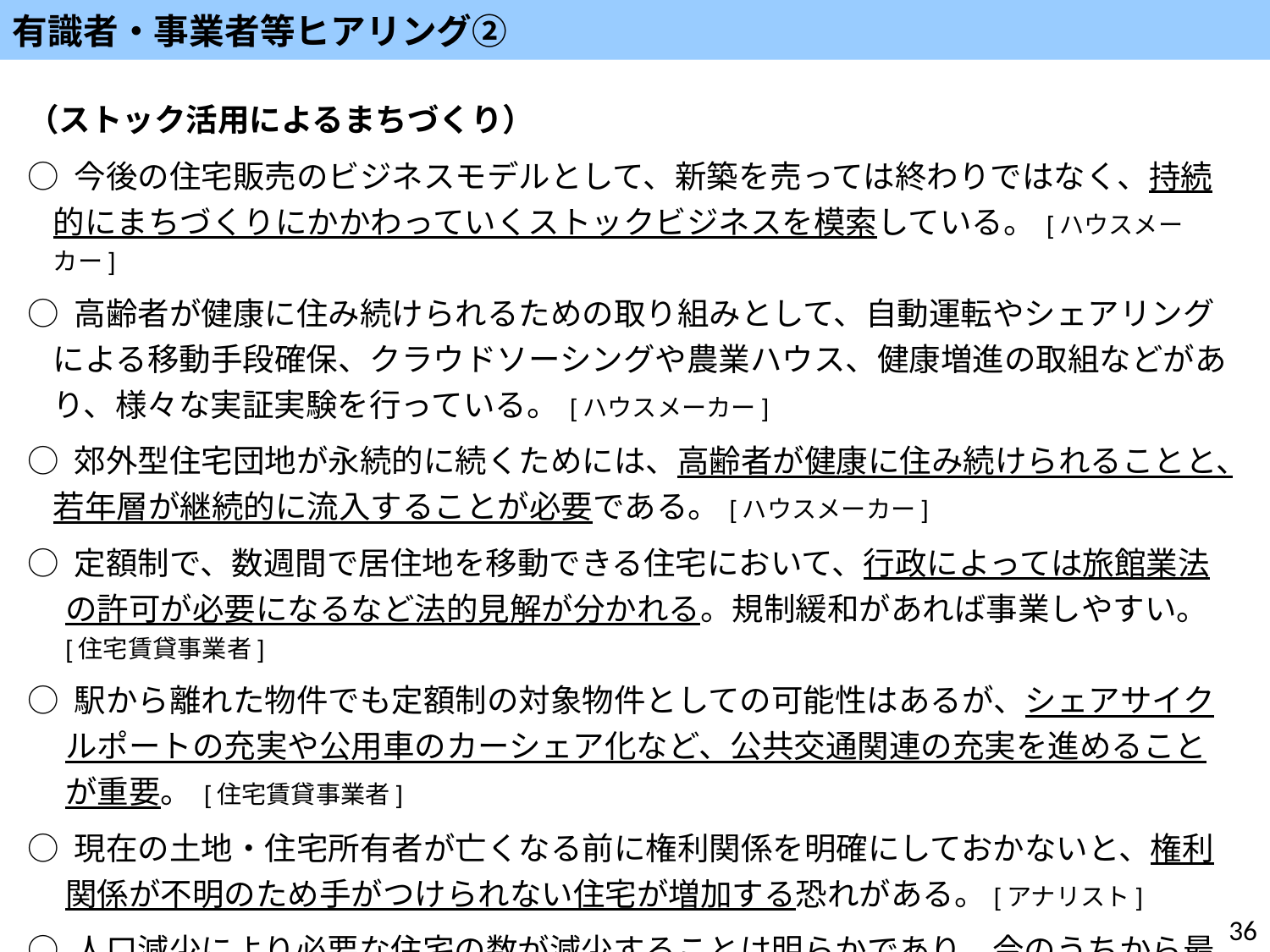

有識者・事業者等ヒアリング②
（ストック活用によるまちづくり）
○ 今後の住宅販売のビジネスモデルとして、新築を売っては終わりではなく、持続的にまちづくりにかかわっていくストックビジネスを模索している。 [ハウスメーカー]
○ 高齢者が健康に住み続けられるための取り組みとして、自動運転やシェアリングによる移動手段確保、クラウドソーシングや農業ハウス、健康増進の取組などがあり、様々な実証実験を行っている。 [ハウスメーカー]
○ 郊外型住宅団地が永続的に続くためには、高齢者が健康に住み続けられることと、若年層が継続的に流入することが必要である。 [ハウスメーカー]
○ 定額制で、数週間で居住地を移動できる住宅において、行政によっては旅館業法の許可が必要になるなど法的見解が分かれる。規制緩和があれば事業しやすい。 [住宅賃貸事業者]
○ 駅から離れた物件でも定額制の対象物件としての可能性はあるが、シェアサイクルポートの充実や公用車のカーシェア化など、公共交通関連の充実を進めることが重要。 [住宅賃貸事業者]
○ 現在の土地・住宅所有者が亡くなる前に権利関係を明確にしておかないと、権利関係が不明のため手がつけられない住宅が増加する恐れがある。[アナリスト]
○ 人口減少により必要な住宅の数が減少することは明らかであり、今のうちから最終的に家をどうするかを考える「家の終活」を考えてもらうことが必要である。[アナリスト]

36